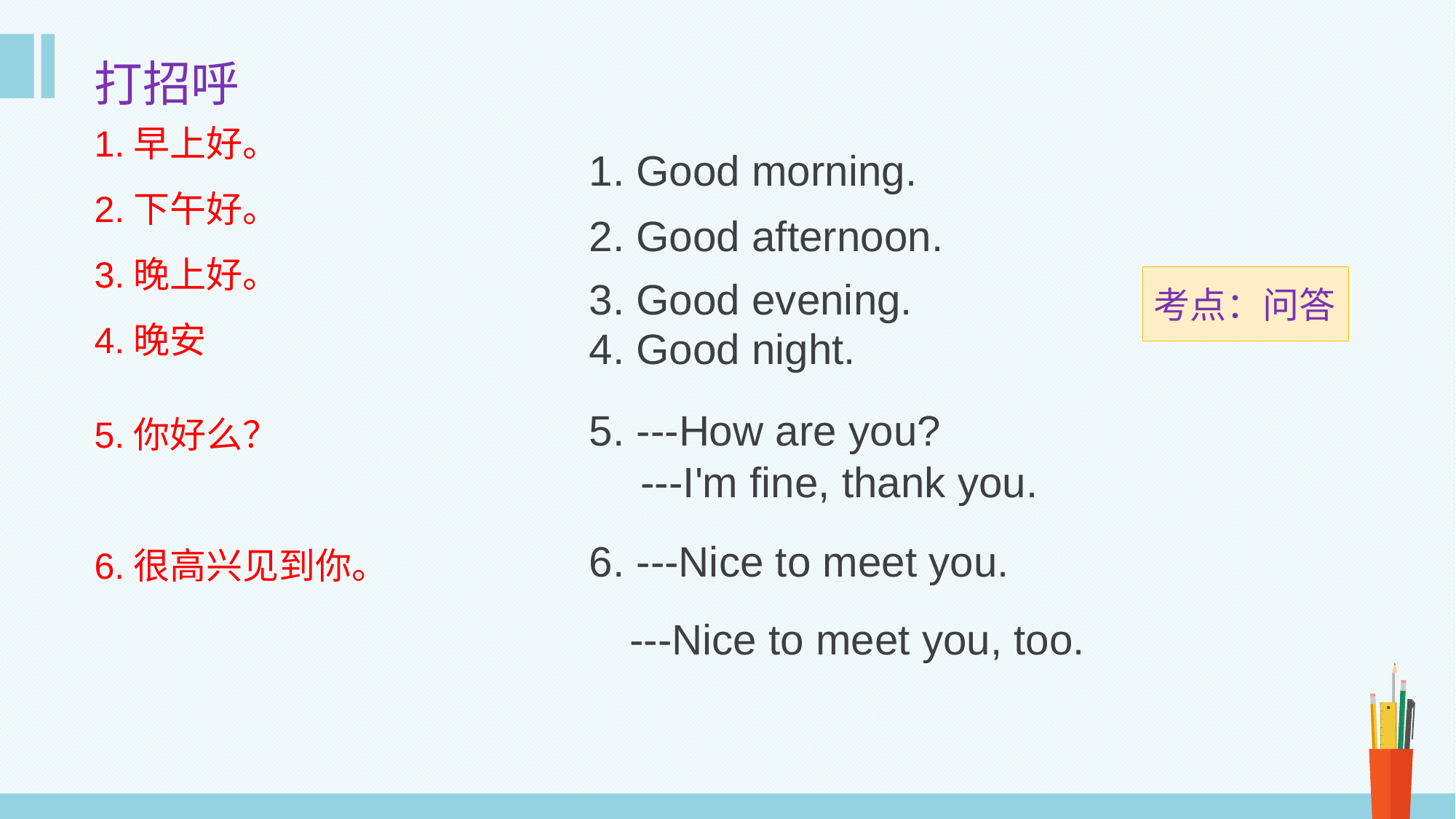

打招呼

1.早上好。
2.下午好。
3.晚上好。
4.晚安
1. Good morning.

2. Good afternoon.

3. Good evening.

考点：问答
4. Good night.

5. ---How are you?

5.你好么？

6.很高兴见到你。

---I'm fine, thank you.
6. ---Nice to meet you.

---Nice to meet you, too.